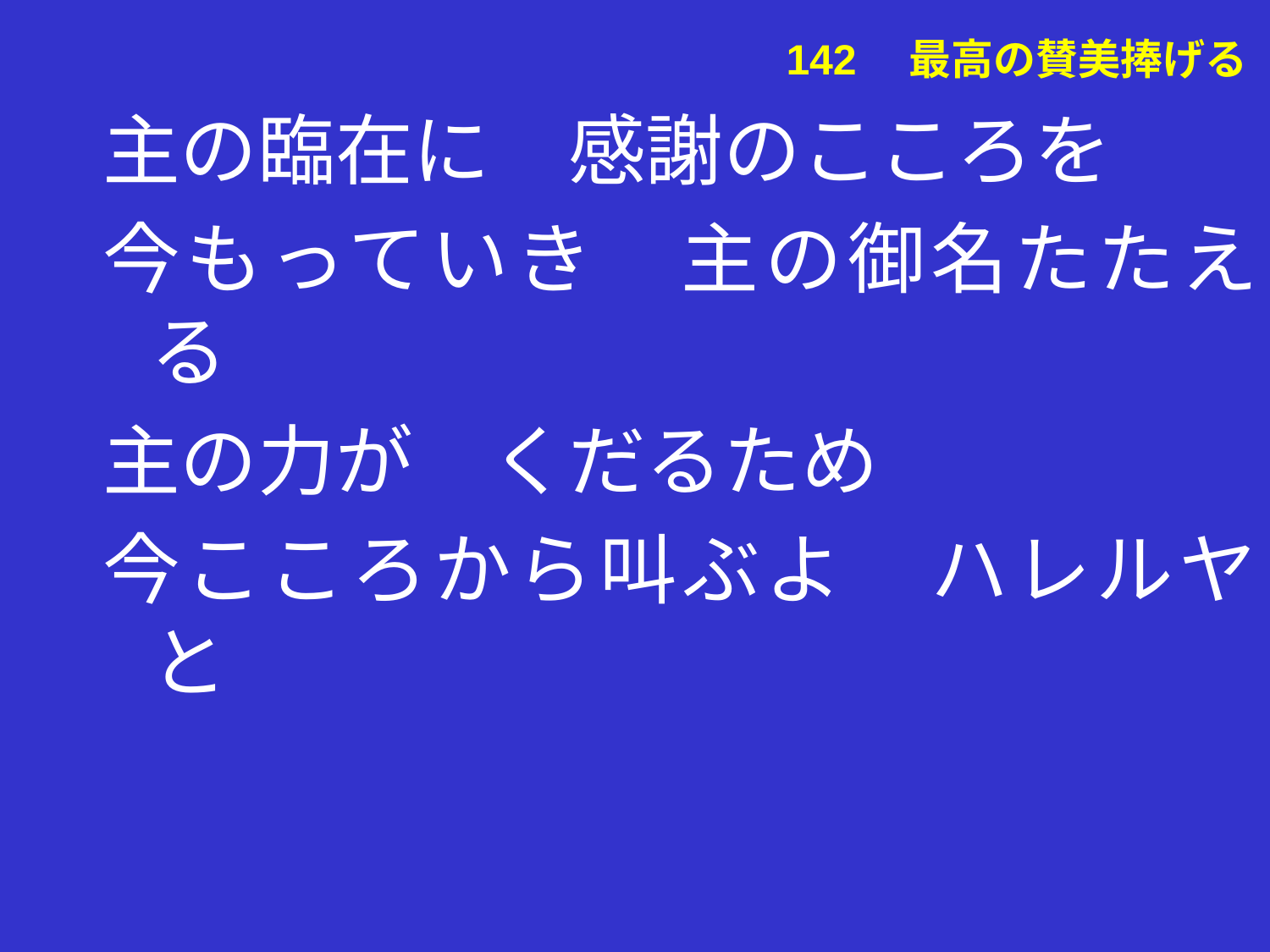

主の臨在に　感謝のこころを
今もっていき　主の御名たたえる
主の力が　くだるため
今こころから叫ぶよ　ハレルヤと

# 142　最高の賛美捧げる